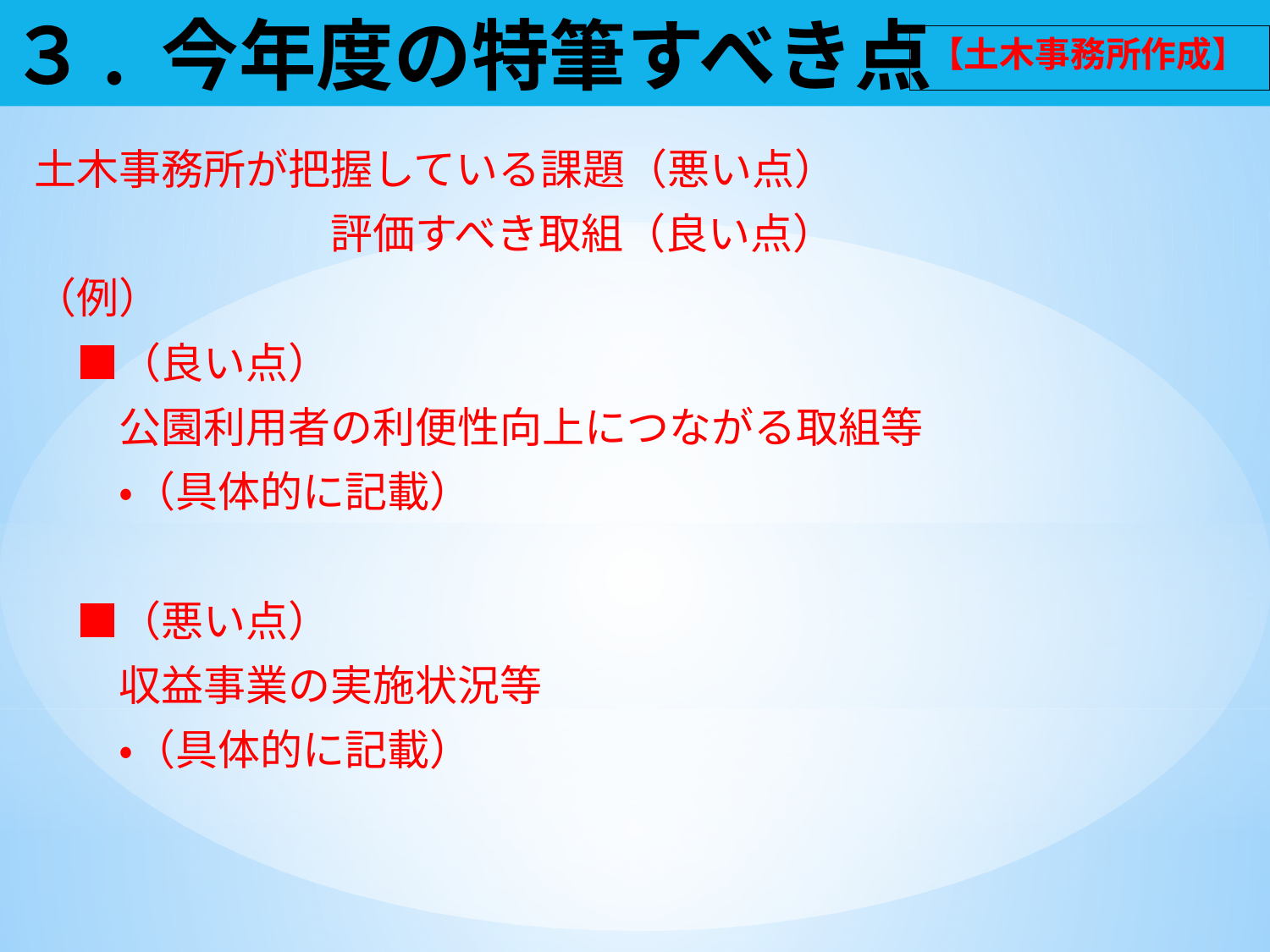

# ３. 今年度の特筆すべき点
【土木事務所作成】
土木事務所が把握している課題（悪い点）
　　　　　　　評価すべき取組（良い点）
（例）
　■（良い点）
　　公園利用者の利便性向上につながる取組等
　　・（具体的に記載）

　■（悪い点）
　　収益事業の実施状況等
　　・（具体的に記載）